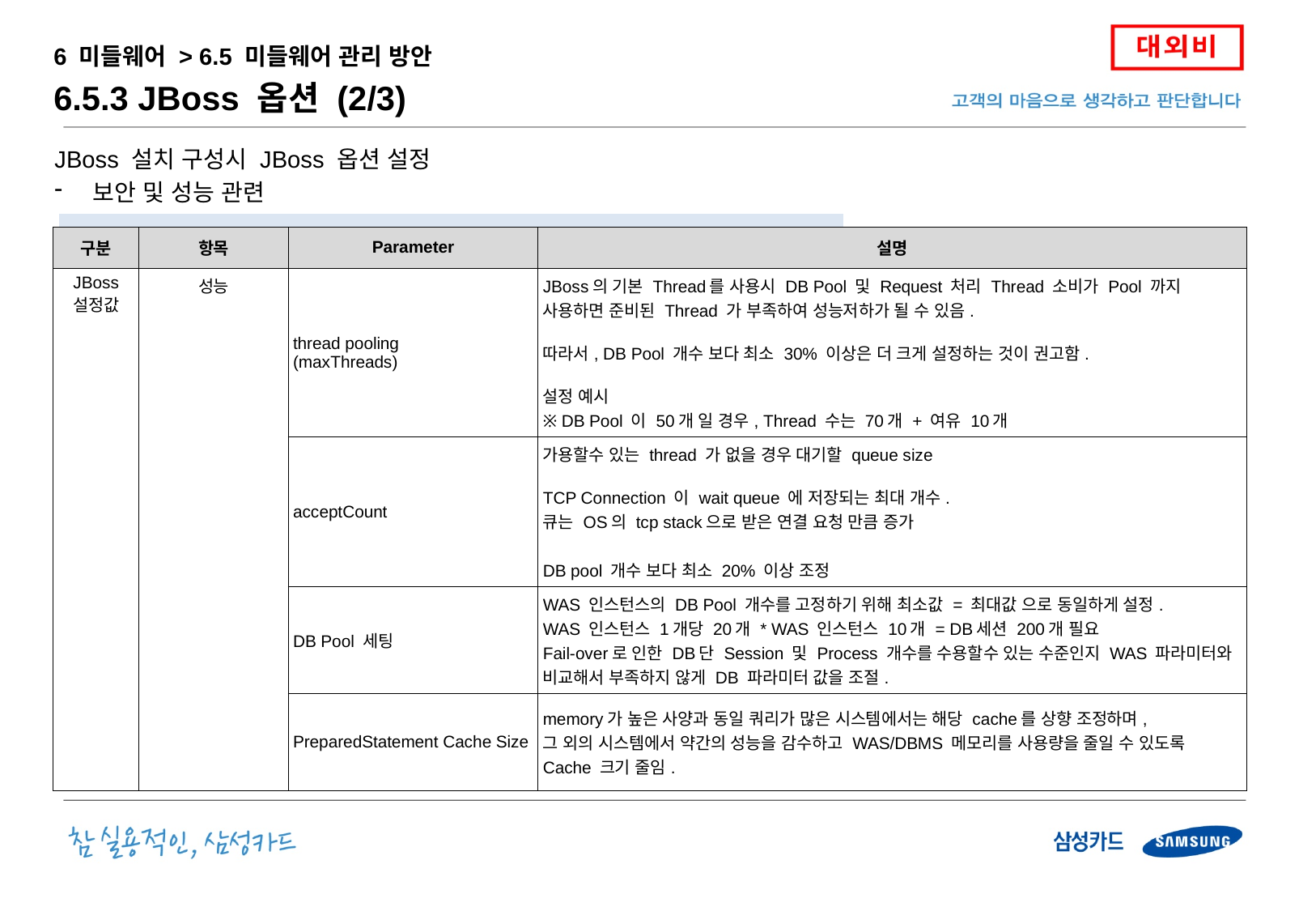

6 미들웨어 > 6.5 미들웨어 관리 방안
6.5.3 JBoss 옵션 (2/3)
JBoss 설치 구성시 JBoss 옵션 설정
보안 및 성능 관련

|  |
| --- |
| 구분 | 항목 | Parameter | 설명 |
| --- | --- | --- | --- |
| JBoss 설정값 | 성능 | thread pooling (maxThreads) | JBoss의 기본 Thread를 사용시 DB Pool 및 Request 처리 Thread 소비가 Pool 까지 사용하면 준비된 Thread 가 부족하여 성능저하가 될 수 있음. 따라서, DB Pool 개수 보다 최소 30% 이상은 더 크게 설정하는 것이 권고함. 설정 예시 ※ DB Pool 이 50개 일 경우, Thread 수는 70개 + 여유 10개 |
|  |  | acceptCount | 가용할수 있는 thread 가 없을 경우 대기할 queue size TCP Connection 이 wait queue 에 저장되는 최대 개수. 큐는 OS의 tcp stack으로 받은 연결 요청 만큼 증가 DB pool 개수 보다 최소 20% 이상 조정 |
|  |  | DB Pool 세팅 | WAS 인스턴스의 DB Pool 개수를 고정하기 위해 최소값 = 최대값 으로 동일하게 설정. WAS 인스턴스 1개당 20개 \* WAS 인스턴스 10개 = DB세션 200개 필요 Fail-over로 인한 DB단 Session 및 Process 개수를 수용할수 있는 수준인지 WAS 파라미터와 비교해서 부족하지 않게 DB 파라미터 값을 조절. |
|  |  | PreparedStatement Cache Size | memory가 높은 사양과 동일 쿼리가 많은 시스템에서는 해당 cache를 상향 조정하며, 그 외의 시스템에서 약간의 성능을 감수하고 WAS/DBMS 메모리를 사용량을 줄일 수 있도록 Cache 크기 줄임. |